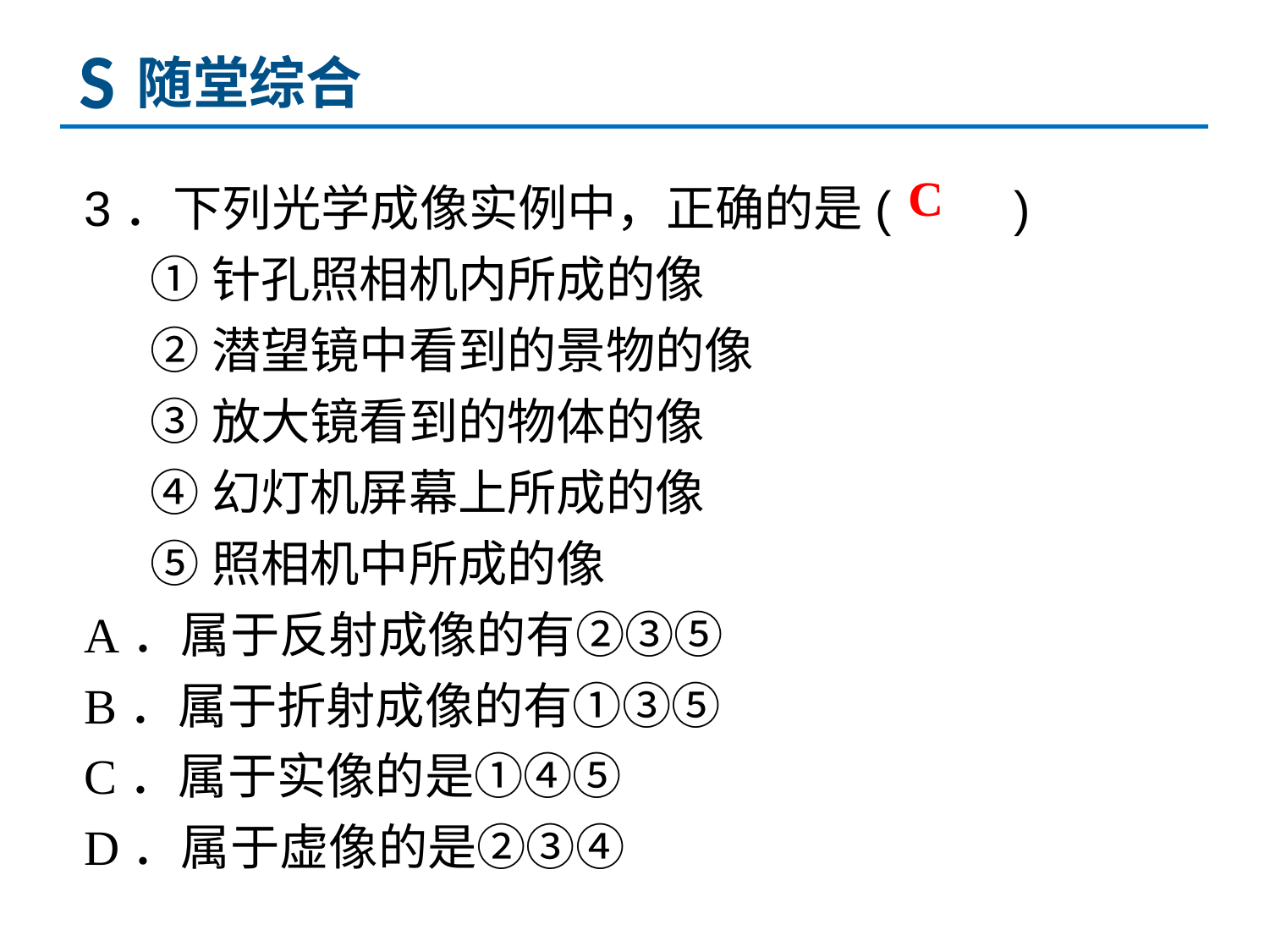

S
随堂综合
3．下列光学成像实例中，正确的是(　　)
      ①针孔照相机内所成的像
      ②潜望镜中看到的景物的像
      ③放大镜看到的物体的像
      ④幻灯机屏幕上所成的像
      ⑤照相机中所成的像
A．属于反射成像的有②③⑤
B．属于折射成像的有①③⑤
C．属于实像的是①④⑤
D．属于虚像的是②③④
C